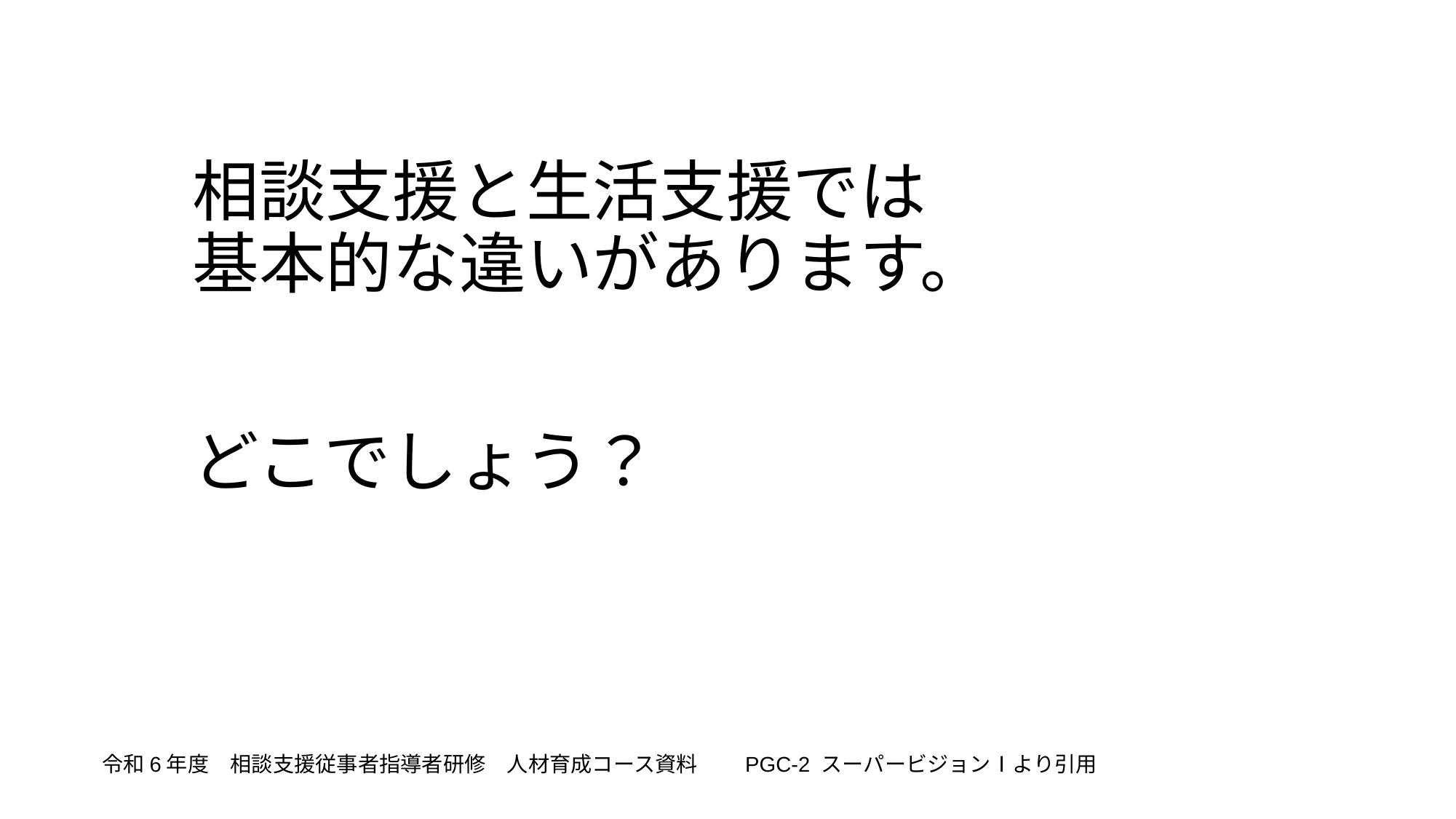

相談支援と生活支援では
基本的な違いがあります。
# どこでしょう？
令和6年度　相談支援従事者指導者研修　人材育成コース資料　　PGC-2 スーパービジョンⅠより引用